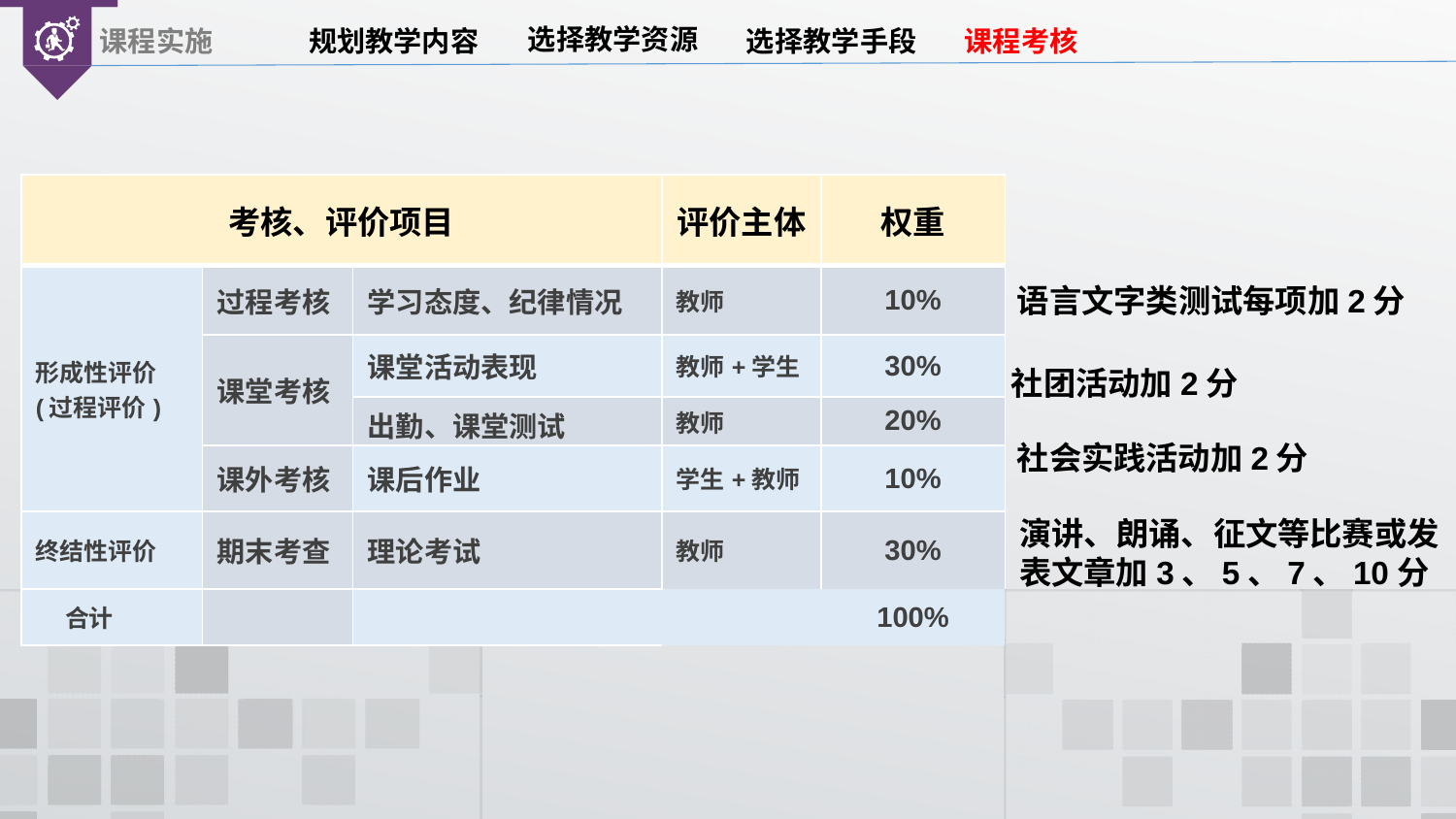

| 考核、评价项目 |  |  | 评价主体 | 权重 |
| --- | --- | --- | --- | --- |
| 形成性评价 (过程评价) | 过程考核 | 学习态度、纪律情况 | 教师 | 10% |
|  | 课堂考核 | 课堂活动表现 | 教师+学生 | 30% |
|  |  | 出勤、课堂测试 | 教师 | 20% |
|  | 课外考核 | 课后作业 | 学生+教师 | 10% |
| 终结性评价 | 期末考查 | 理论考试 | 教师 | 30% |
| 合计 |  |  |  | 100% |
语言文字类测试每项加2分
社团活动加2分
社会实践活动加2分
演讲、朗诵、征文等比赛或发表文章加3、5、7、10分